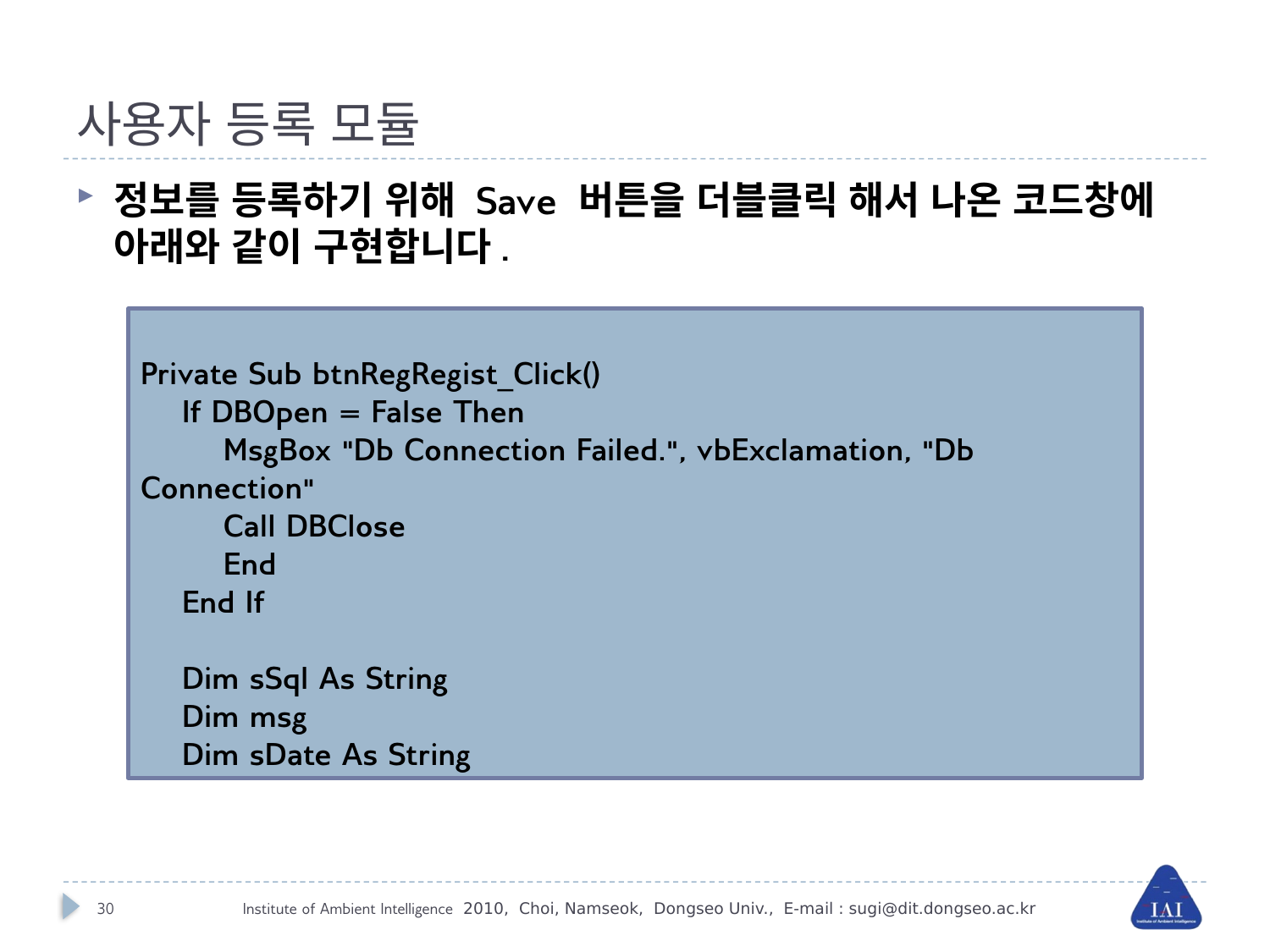

# 사용자 등록 모듈
정보를 등록하기 위해 Save 버튼을 더블클릭 해서 나온 코드창에 아래와 같이 구현합니다.

Private Sub btnRegRegist_Click()
    If DBOpen = False Then
        MsgBox "Db Connection Failed.", vbExclamation, "Db Connection"
        Call DBClose
        End
    End If

    Dim sSql As String
    Dim msg
    Dim sDate As String